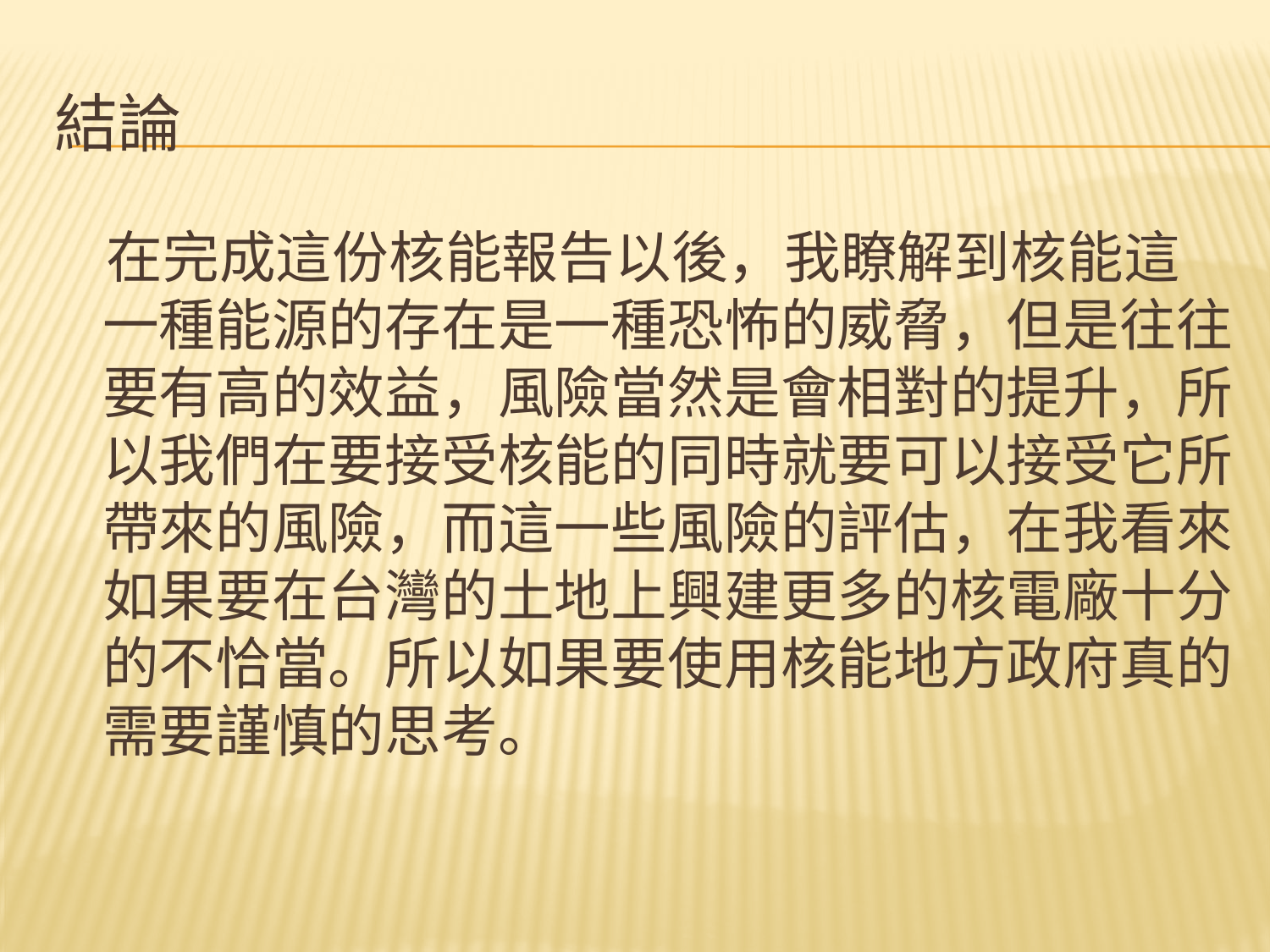

# 結論
   在完成這份核能報告以後，我瞭解到核能這一種能源的存在是一種恐怖的威脅，但是往往要有高的效益，風險當然是會相對的提升，所以我們在要接受核能的同時就要可以接受它所帶來的風險，而這一些風險的評估，在我看來如果要在台灣的土地上興建更多的核電廠十分的不恰當。所以如果要使用核能地方政府真的需要謹慎的思考。